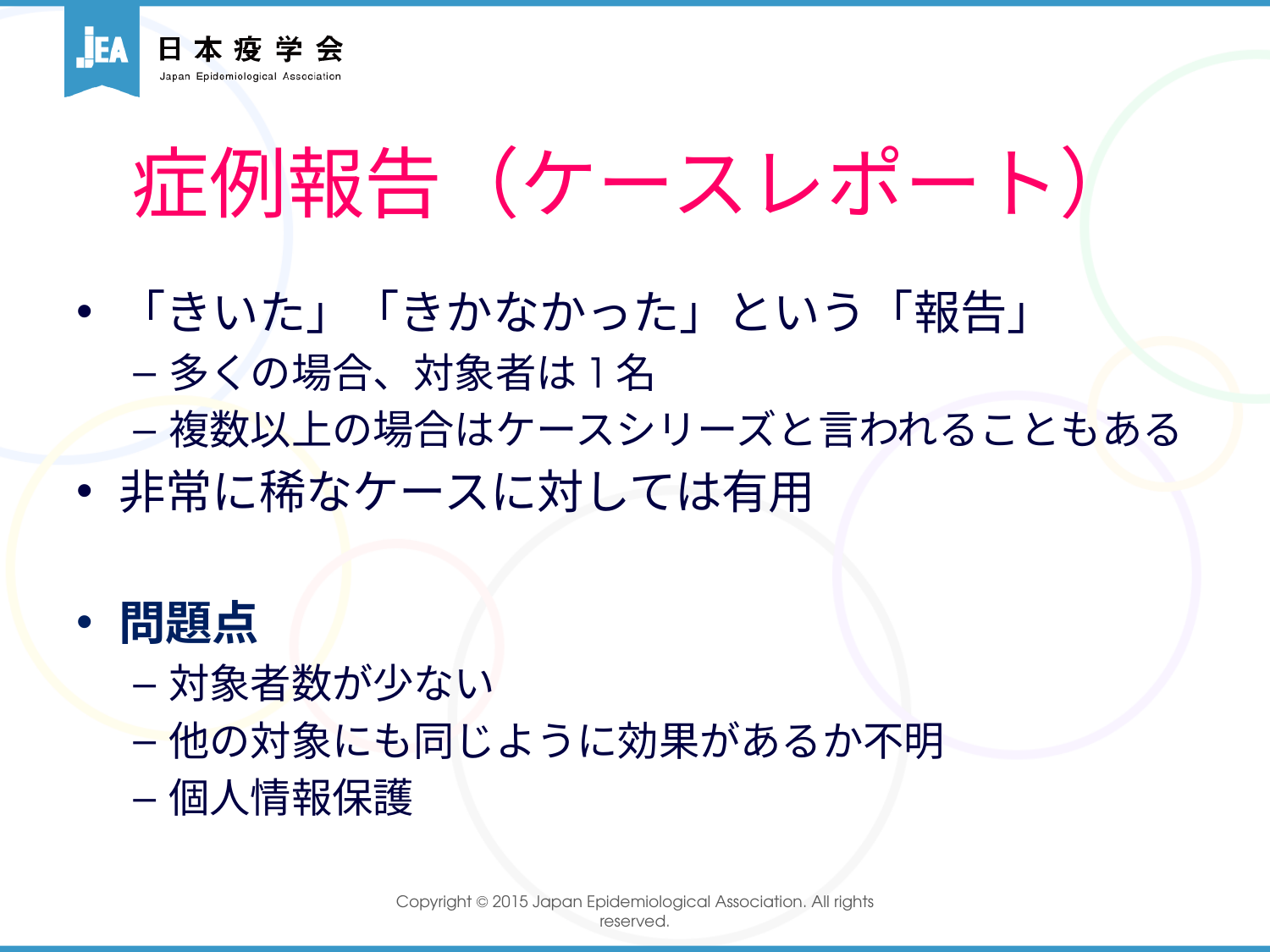

# 症例報告（ケースレポート）
「きいた」「きかなかった」という「報告」
多くの場合、対象者は1名
複数以上の場合はケースシリーズと言われることもある
非常に稀なケースに対しては有用

問題点
対象者数が少ない
他の対象にも同じように効果があるか不明
個人情報保護